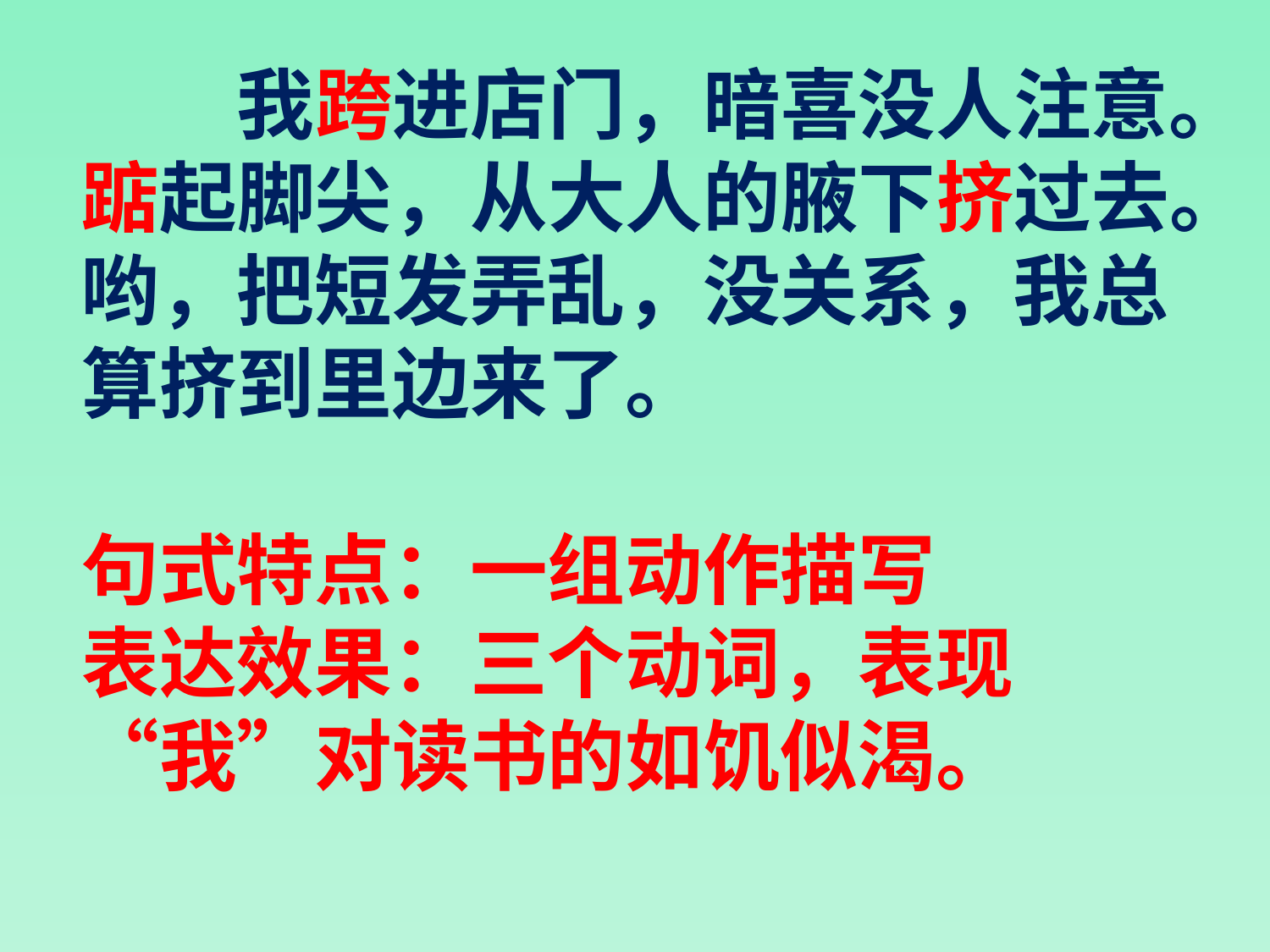

我跨进店门，暗喜没人注意。踮起脚尖，从大人的腋下挤过去。哟，把短发弄乱，没关系，我总算挤到里边来了。

句式特点：一组动作描写
表达效果：三个动词，表现“我”对读书的如饥似渴。